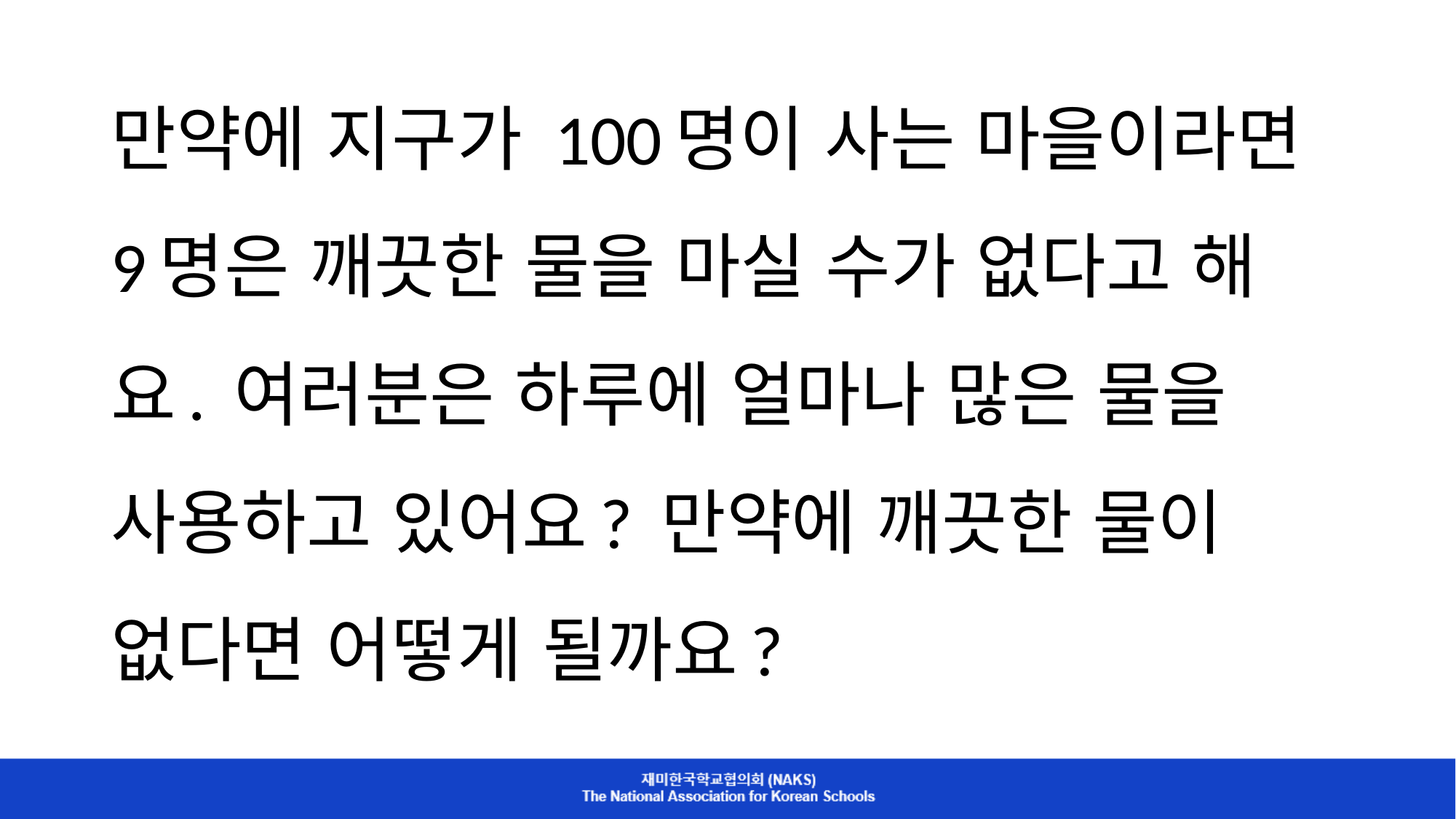

만약에 지구가 100명이 사는 마을이라면 9명은 깨끗한 물을 마실 수가 없다고 해요. 여러분은 하루에 얼마나 많은 물을 사용하고 있어요? 만약에 깨끗한 물이 없다면 어떻게 될까요?